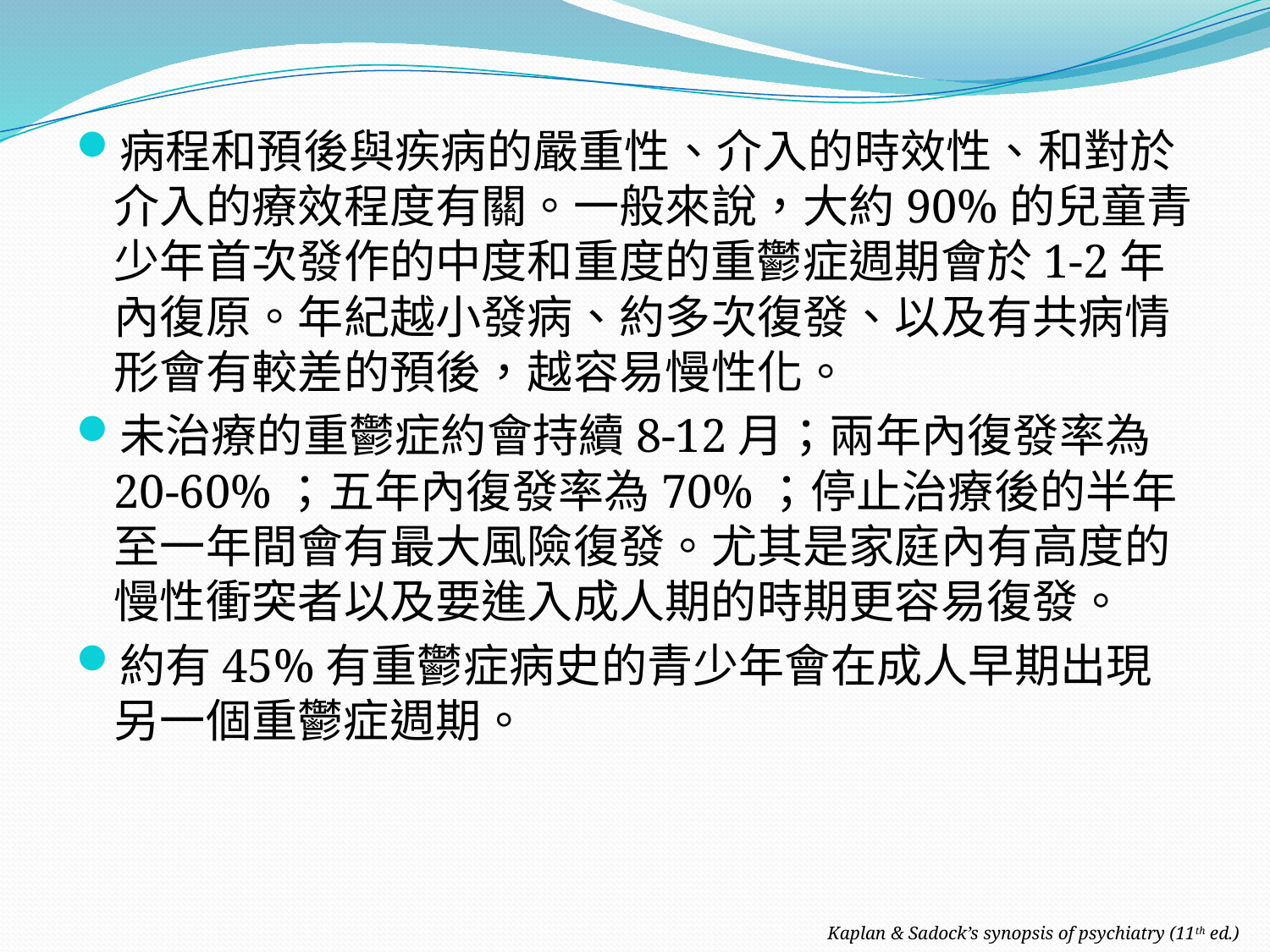

病程和預後與疾病的嚴重性、介入的時效性、和對於介入的療效程度有關。一般來說，大約90%的兒童青少年首次發作的中度和重度的重鬱症週期會於1-2年內復原。年紀越小發病、約多次復發、以及有共病情形會有較差的預後，越容易慢性化。
未治療的重鬱症約會持續8-12月；兩年內復發率為20-60%；五年內復發率為70%；停止治療後的半年至一年間會有最大風險復發。尤其是家庭內有高度的慢性衝突者以及要進入成人期的時期更容易復發。
約有45%有重鬱症病史的青少年會在成人早期出現另一個重鬱症週期。
Kaplan & Sadock’s synopsis of psychiatry (11th ed.)